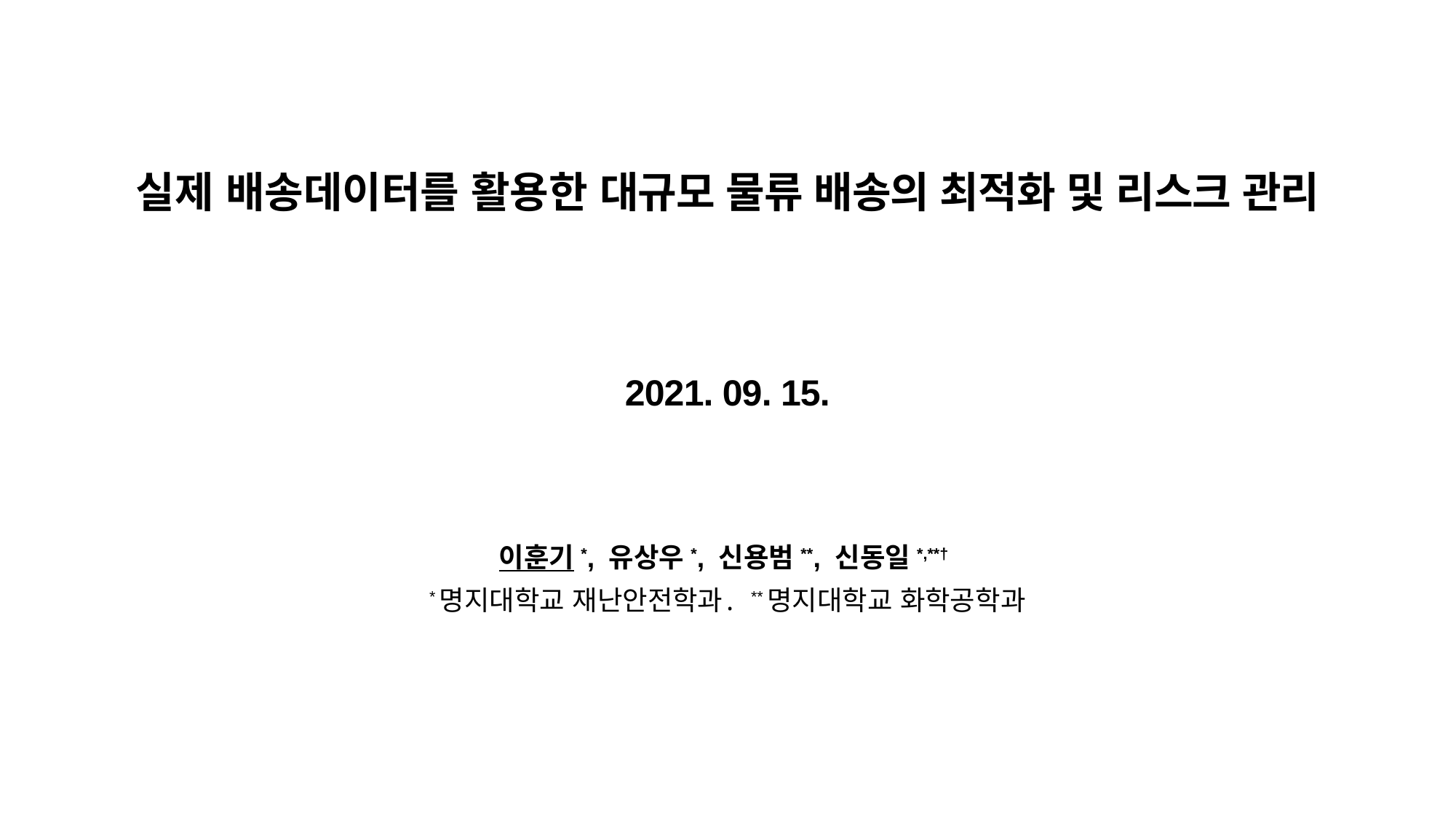

# 실제 배송데이터를 활용한 대규모 물류 배송의 최적화 및 리스크 관리 2021. 09. 15.

이훈기*, 유상우*, 신용범**, 신동일*,**†
*명지대학교 재난안전학과․ **명지대학교 화학공학과